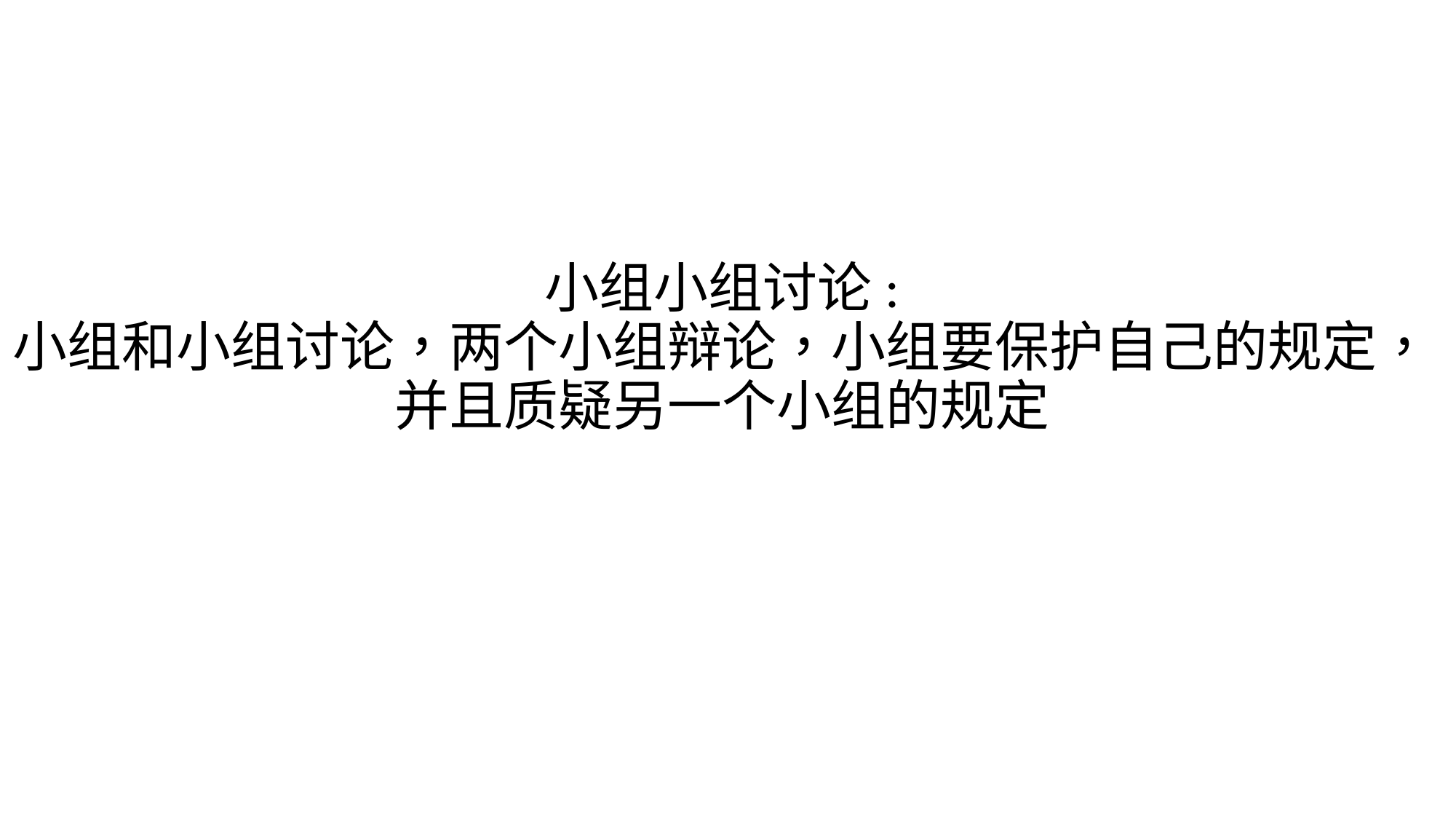

小组小组讨论:
小组和小组讨论，两个小组辩论，小组要保护自己的规定，并且质疑另一个小组的规定